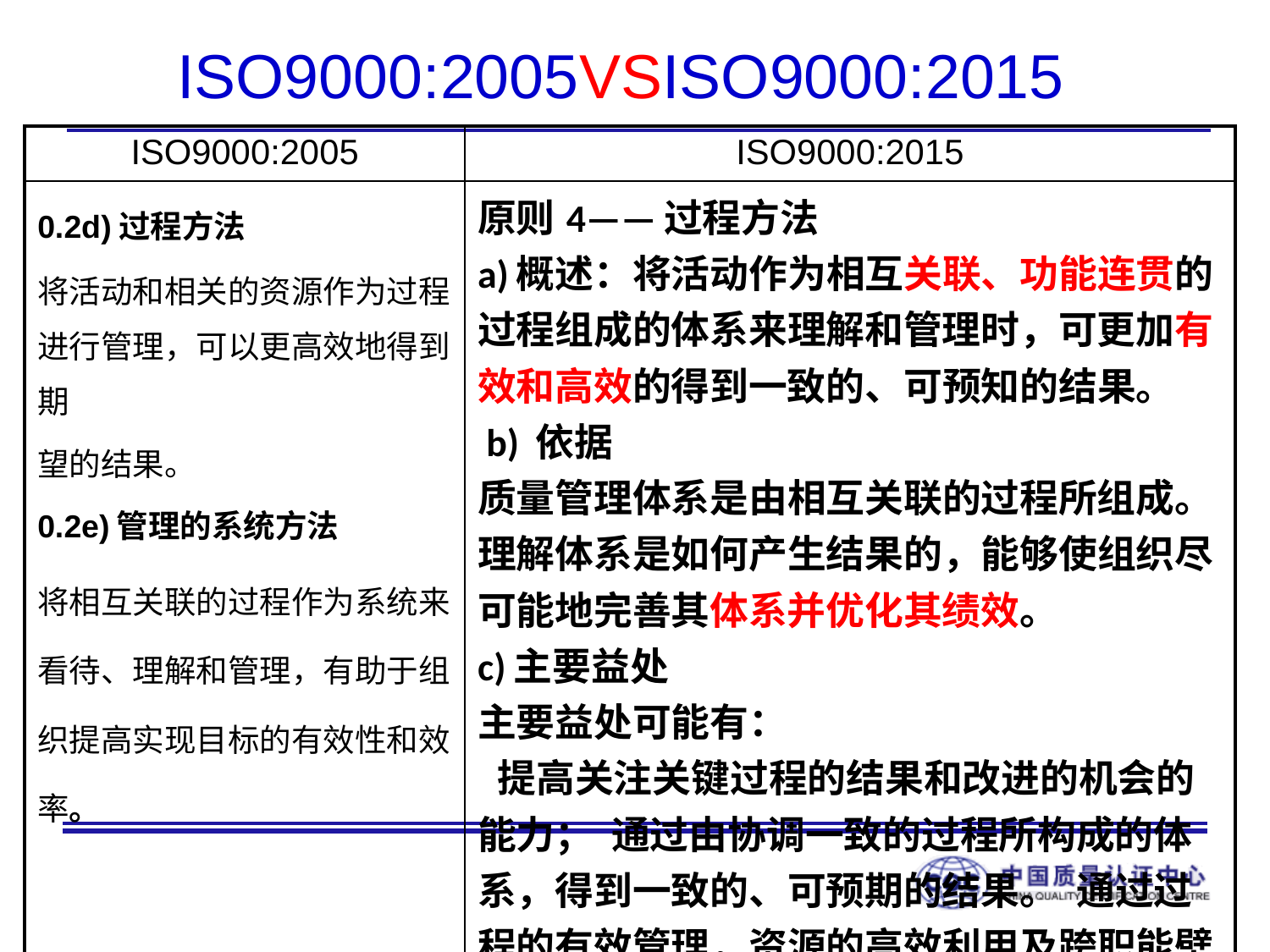

# ISO9000:2005VSISO9000:2015
| ISO9000:2005 | ISO9000:2015 |
| --- | --- |
| 0.2d)过程方法 将活动和相关的资源作为过程进行管理，可以更高效地得到期 望的结果。 0.2e)管理的系统方法 将相互关联的过程作为系统来看待、理解和管理，有助于组织提高实现目标的有效性和效率。 | 原则4——过程方法 a)概述：将活动作为相互关联、功能连贯的过程组成的体系来理解和管理时，可更加有效和高效的得到一致的、可预知的结果。 b) 依据 质量管理体系是由相互关联的过程所组成。理解体系是如何产生结果的，能够使组织尽可能地完善其体系并优化其绩效。 c)主要益处 主要益处可能有： 提高关注关键过程的结果和改进的机会的能力； 通过由协调一致的过程所构成的体系，得到一致的、可预期的结果。 通过过程的有效管理，资源的高效利用及跨职能壁垒的减少，尽可能提升其绩效；使组织能够向相关方提供关于其一致性、有效性和效率方面的信任。 |